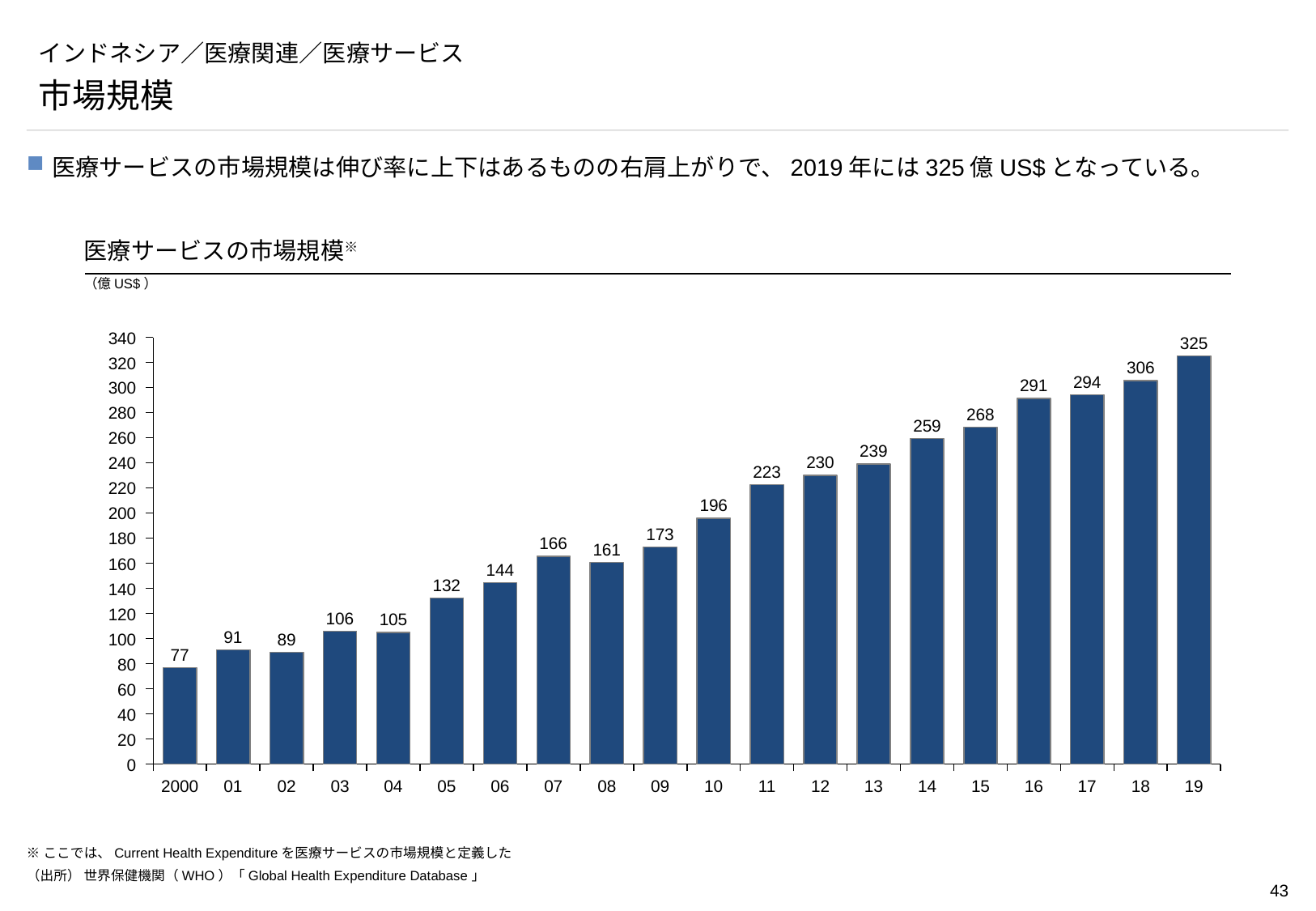

# インドネシア／医療関連／医療サービス
市場規模
医療サービスの市場規模は伸び率に上下はあるものの右肩上がりで、2019年には325億US$となっている。
医療サービスの市場規模※
（億US$）

### Chart

| Category |  |
|---|---|
340
325
320
306
294
291
300
280
268
259
260
239
230
240
223
220
196
200
173
180
166
161
160
144
132
140
120
106
105
91
100
89
77
80
60
40
20
0
2000
01
02
03
04
05
06
07
08
09
10
11
12
13
14
15
16
17
18
19
※ここでは、Current Health Expenditureを医療サービスの市場規模と定義した
（出所） 世界保健機関（WHO）「Global Health Expenditure Database」